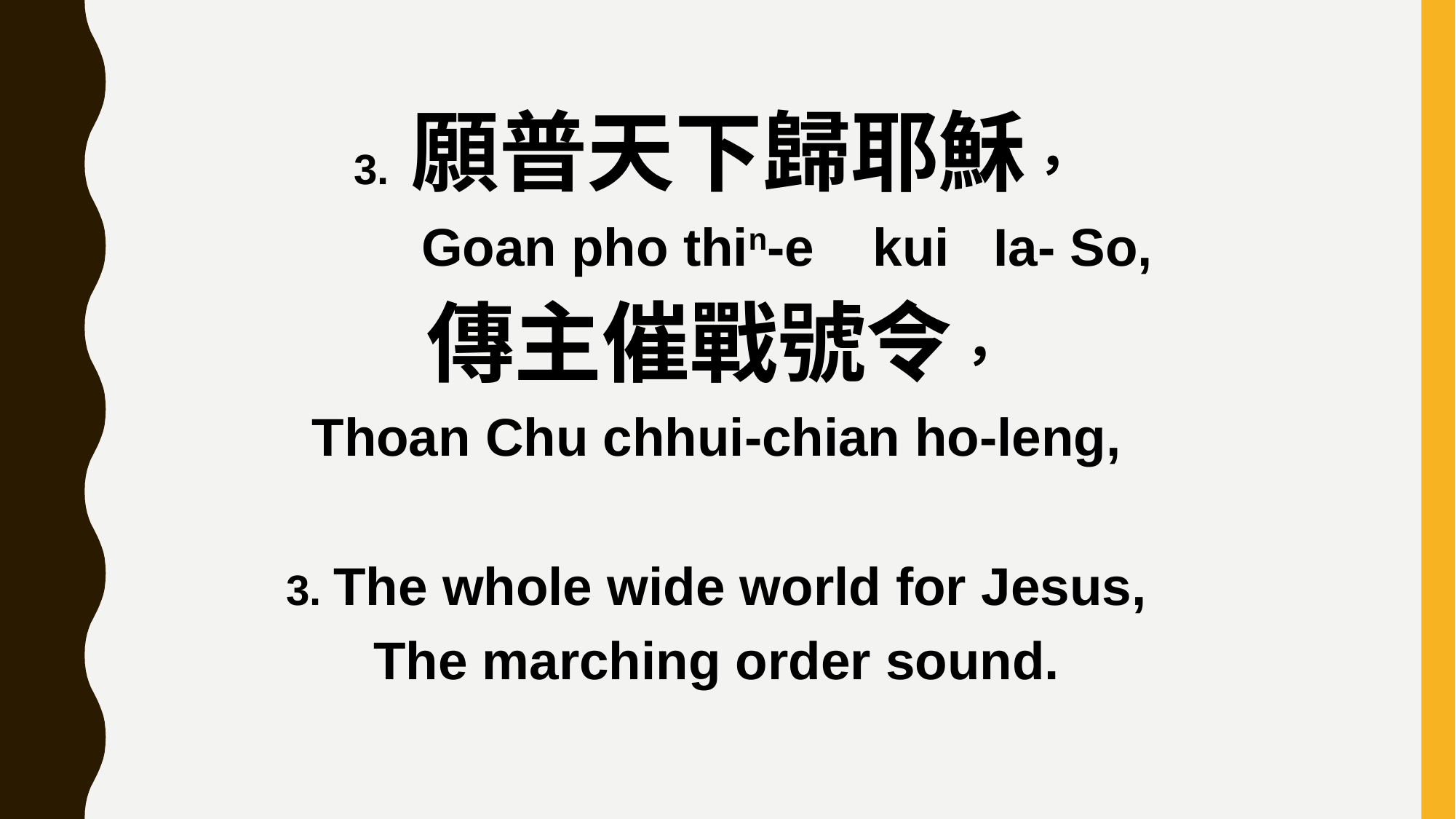

3. 願普天下歸耶穌，
                 Goan pho thin-e    kui   Ia- So,
傳主催戰號令，
Thoan Chu chhui-chian ho-leng,

3. The whole wide world for Jesus,
The marching order sound.